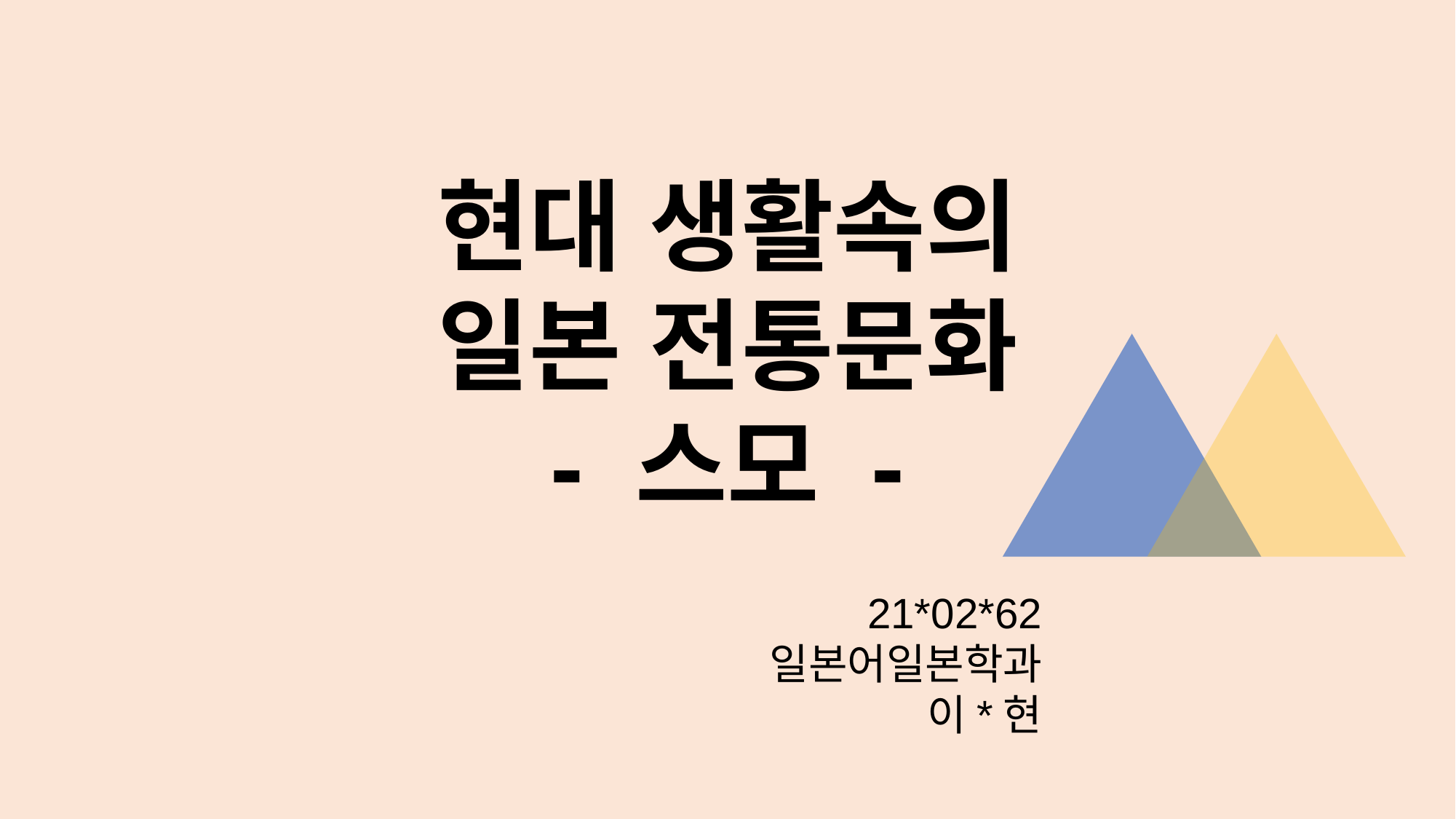

현대 생활속의
일본 전통문화
- 스모 -

21*02*62
일본어일본학과
이*현